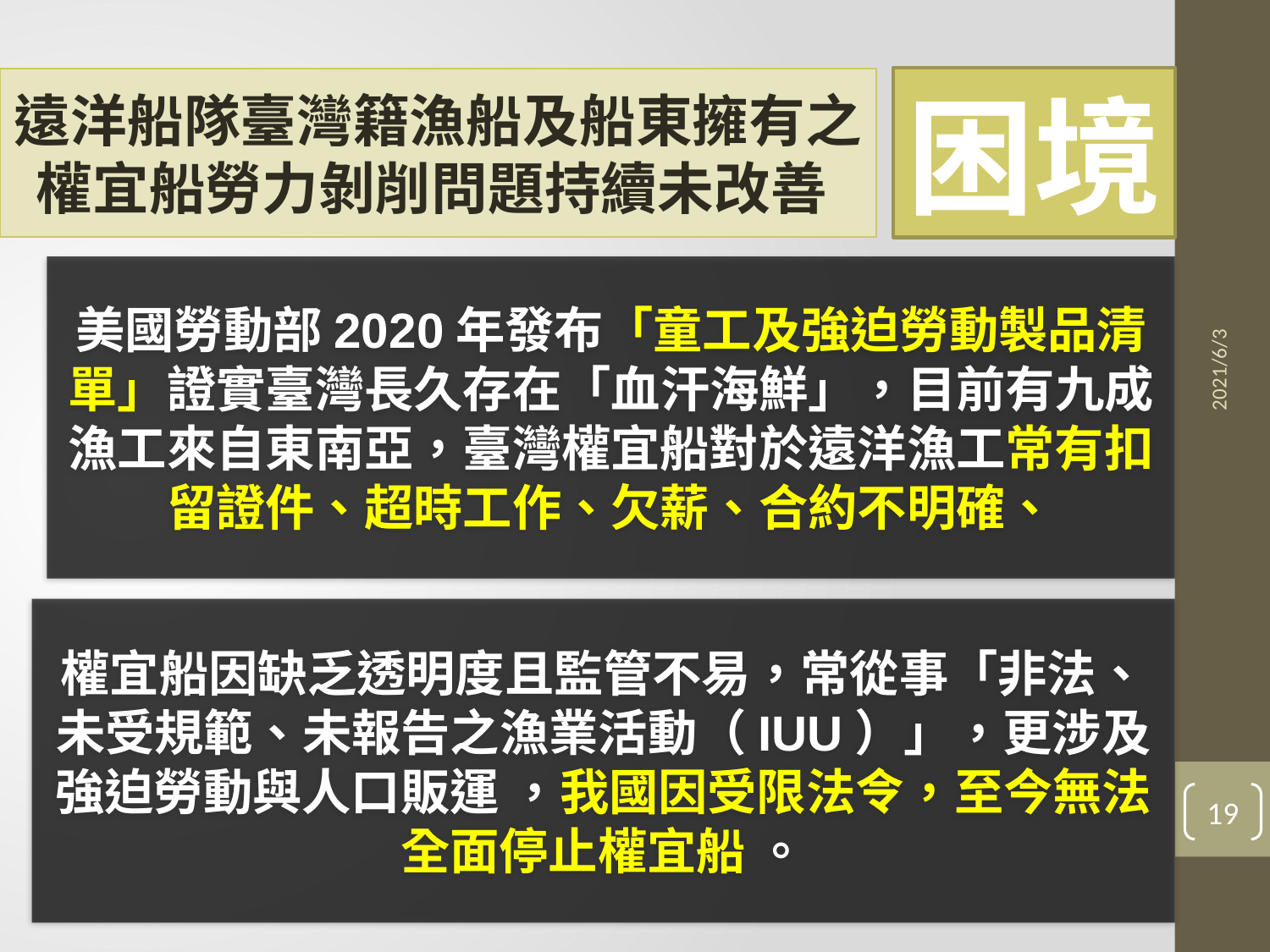

困境
遠洋船隊臺灣籍漁船及船東擁有之權宜船勞力剝削問題持續未改善
2021/6/3
美國勞動部2020年發布「童工及強迫勞動製品清單」證實臺灣長久存在「血汗海鮮」，目前有九成漁工來自東南亞，臺灣權宜船對於遠洋漁工常有扣留證件、超時工作、欠薪、合約不明確、

權宜船因缺乏透明度且監管不易，常從事「非法、未受規範、未報告之漁業活動（IUU）」，更涉及強迫勞動與人口販運 ，我國因受限法令，至今無法全面停止權宜船 。
19